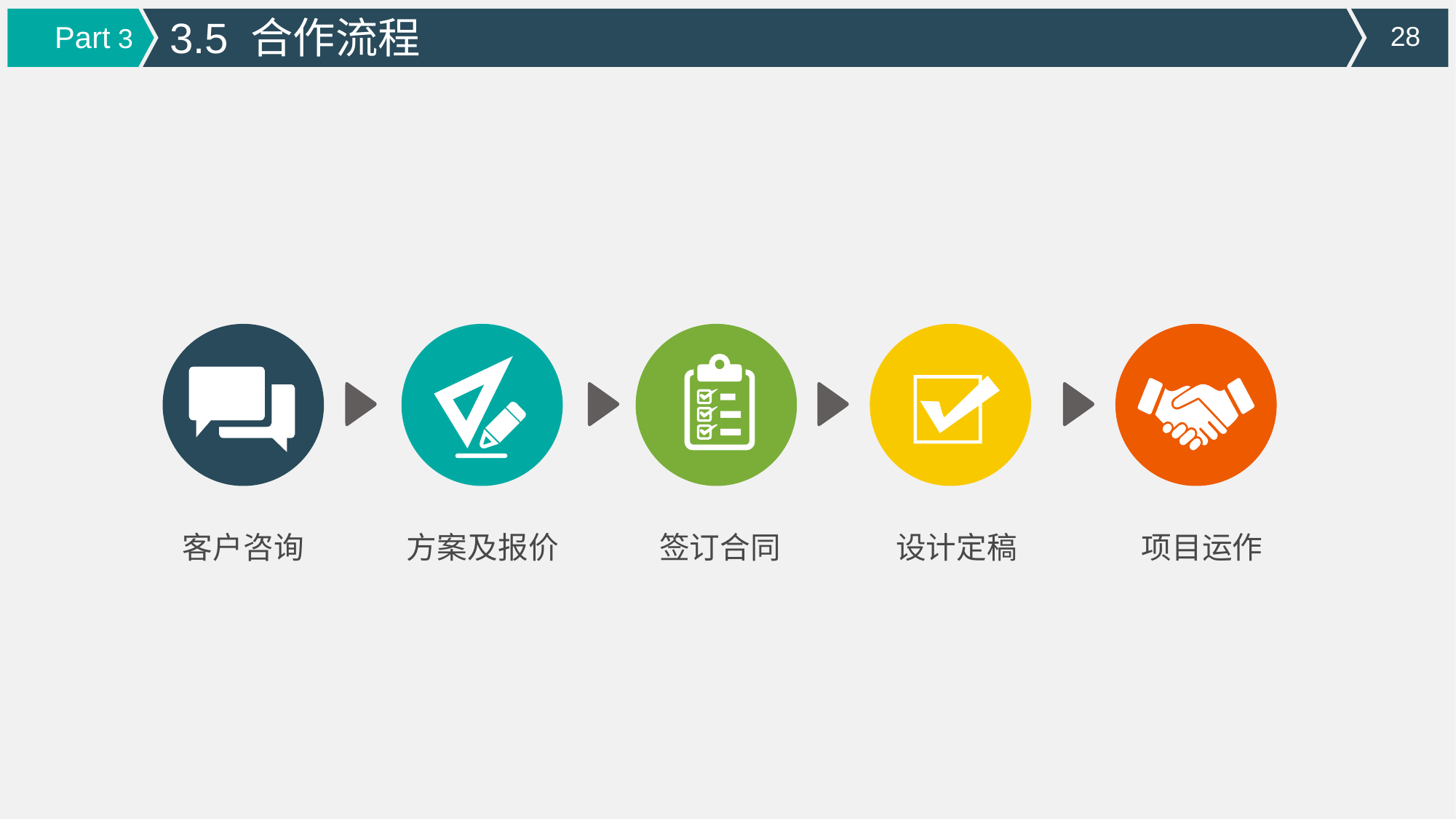

3.5 合作流程
Part 3

客户咨询
方案及报价
签订合同
设计定稿
项目运作